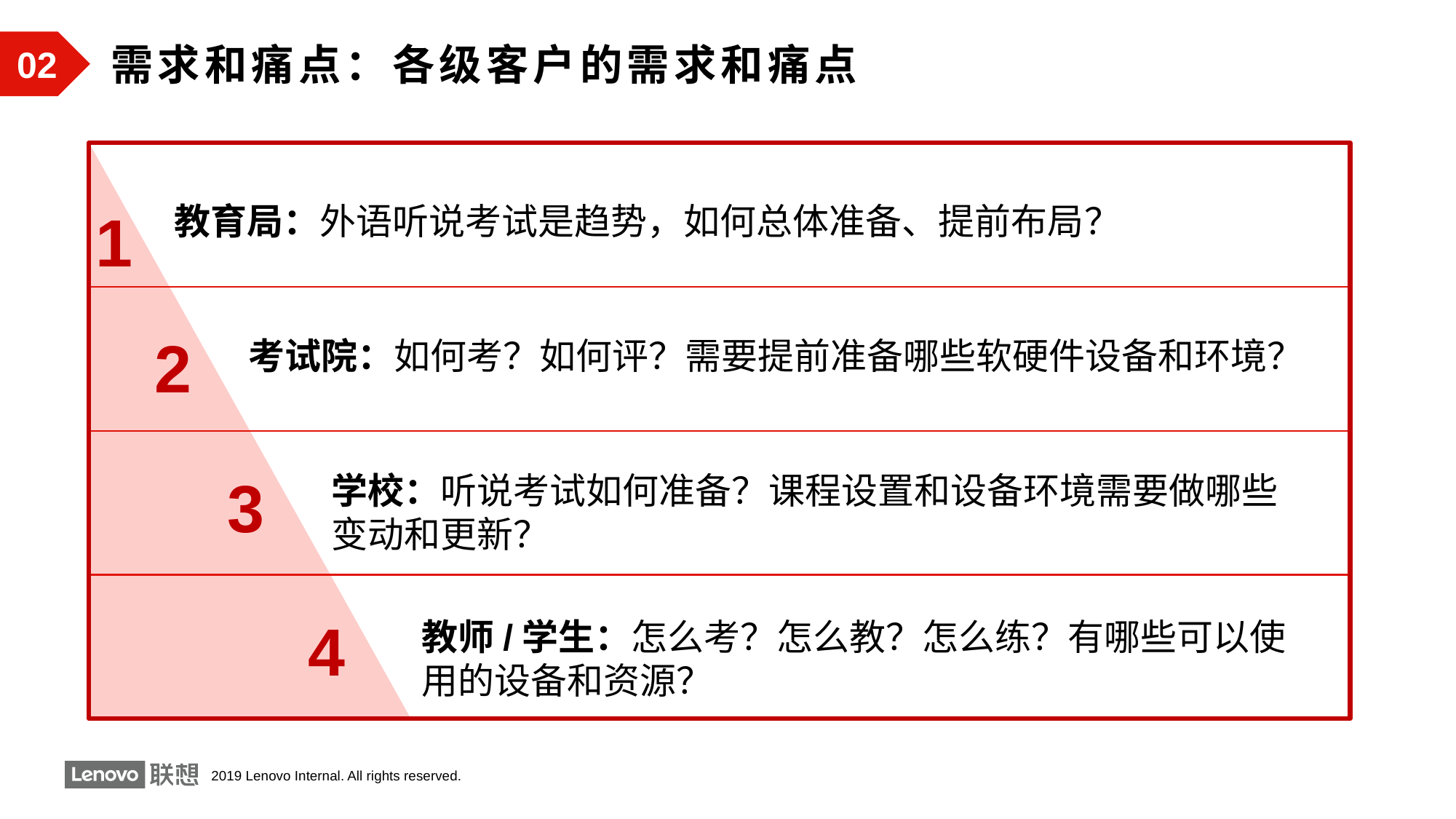

# 各级客户的需求和痛点
需求和痛点：各级客户的需求和痛点
02

教育局：外语听说考试是趋势，如何总体准备、提前布局？

1
2
考试院：如何考？如何评？需要提前准备哪些软硬件设备和环境？

3
学校：听说考试如何准备？课程设置和设备环境需要做哪些变动和更新？

4
教师/学生：怎么考？怎么教？怎么练？有哪些可以使用的设备和资源？